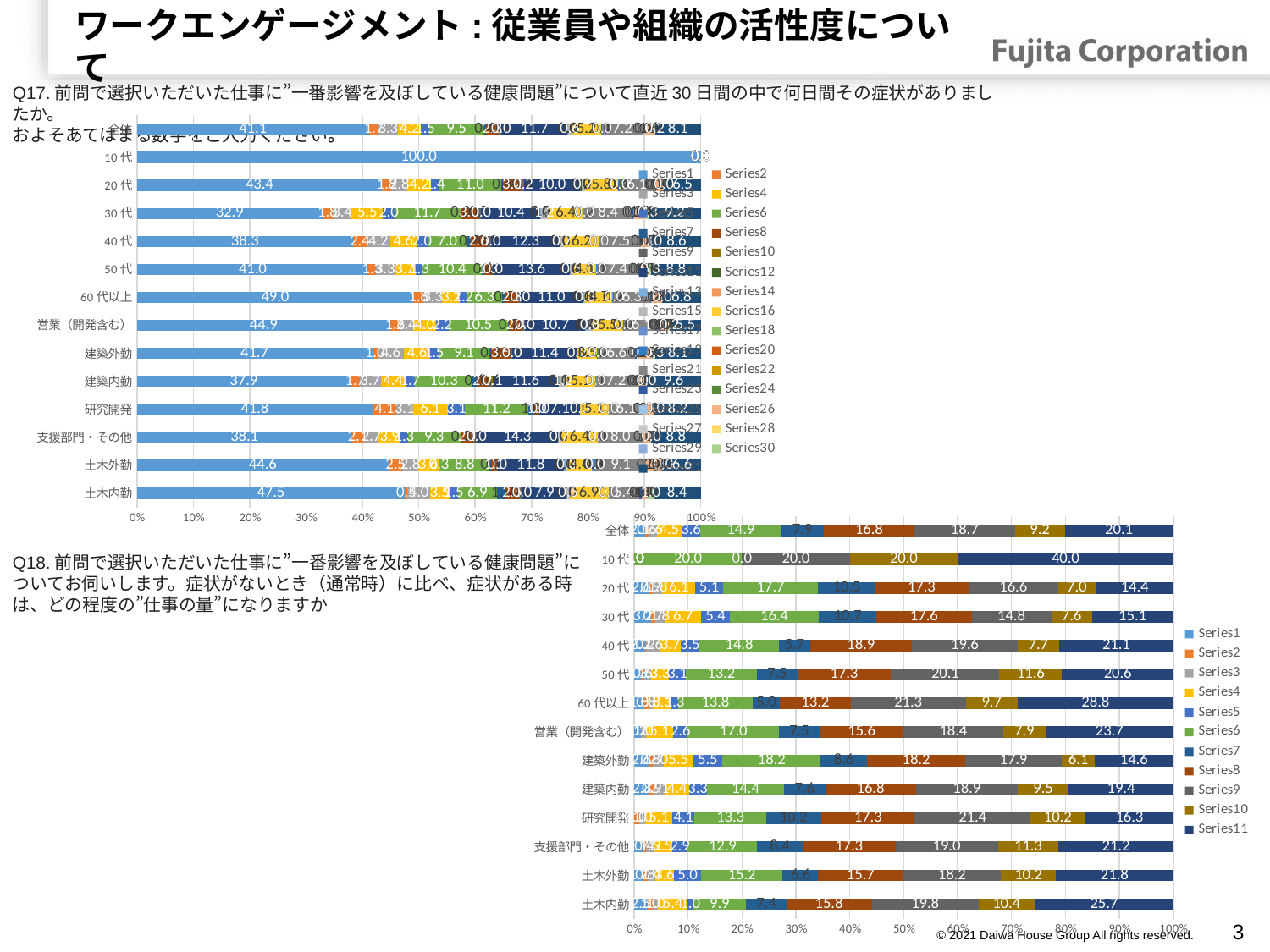

# ワークエンゲージメント:従業員や組織の活性度について
Q17.前問で選択いただいた仕事に”一番影響を及ぼしている健康問題”について直近30日間の中で何日間その症状がありましたか。
およそあてはまる数字をご入力ください。

### Chart

| Category |  |  |  |  |  |  |  |  |  |  |  |  |  |  |  |  |  |  |  |  |  |  |  |  |  |  |  |  |  |  |  |
|---|---|---|---|---|---|---|---|---|---|---|---|---|---|---|---|---|---|---|---|---|---|---|---|---|---|---|---|---|---|---|---|
| 土木内勤 | 47.524752475247524 | 0.49504950495049505 | 3.9603960396039604 | 3.4653465346534658 | 1.4851485148514851 | 6.9306930693069315 | 1.4851485148514851 | 2.4752475247524752 | 0.49504950495049505 | 0.0 | 7.920792079207921 | 0.0 | 0.0 | 0.0 | 0.49504950495049505 | 6.9306930693069315 | 0.0 | 0.0 | 0.0 | 0.0 | 5.445544554455446 | 0.0 | 0.49504950495049505 | 0.0 | 0.0 | 0.9900990099009901 | 0.0 | 0.0 | 0.0 | 0.9900990099009901 | 8.415841584158416 |
| 土木外勤 | 44.62809917355372 | 2.479338842975207 | 2.7548209366391188 | 3.581267217630854 | 0.27548209366391185 | 8.81542699724518 | 0.27548209366391185 | 1.1019283746556474 | 0.0 | 0.0 | 11.84573002754821 | 0.0 | 0.27548209366391185 | 0.0 | 0.27548209366391185 | 4.40771349862259 | 0.27548209366391185 | 0.0 | 0.27548209366391185 | 0.0 | 9.090909090909092 | 0.0 | 0.0 | 0.0 | 0.0 | 2.7548209366391188 | 0.0 | 0.0 | 0.27548209366391185 | 0.0 | 6.6115702479338845 |
| 支援部門・その他 | 38.114209827357236 | 2.1248339973439574 | 2.6560424966799467 | 3.851261620185923 | 1.3280212483399734 | 9.296148738379815 | 0.2656042496679947 | 2.1248339973439574 | 0.5312084993359893 | 0.0 | 14.342629482071715 | 0.0 | 0.0 | 0.0 | 0.6640106241699867 | 6.374501992031872 | 0.0 | 0.0 | 0.13280212483399734 | 0.0 | 7.968127490039841 | 0.0 | 0.0 | 0.0 | 0.0 | 1.3280212483399734 | 0.13280212483399734 | 0.0 | 0.0 | 0.0 | 8.764940239043826 |
| 研究開発 | 41.83673469387755 | 4.081632653061225 | 3.061224489795918 | 6.122448979591836 | 3.061224489795918 | 11.224489795918368 | 1.0204081632653061 | 1.0204081632653061 | 0.0 | 0.0 | 7.142857142857142 | 0.0 | 0.0 | 0.0 | 0.0 | 5.1020408163265305 | 0.0 | 0.0 | 0.0 | 0.0 | 6.122448979591836 | 0.0 | 0.0 | 0.0 | 0.0 | 2.0408163265306123 | 0.0 | 0.0 | 0.0 | 0.0 | 8.16326530612245 |
| 建築内勤 | 37.869062901155324 | 1.6688061617458279 | 3.7227214377406934 | 4.364569961489089 | 1.6688061617458279 | 10.269576379974326 | 0.6418485237483954 | 2.1822849807445444 | 0.6418485237483954 | 0.12836970474967907 | 11.553273427471117 | 0.12836970474967907 | 0.12836970474967907 | 0.0 | 1.1553273427471118 | 5.134788189987163 | 0.12836970474967907 | 0.0 | 0.0 | 0.0 | 7.188703465982028 | 0.25673940949935814 | 0.12836970474967907 | 0.0 | 0.12836970474967907 | 1.0269576379974326 | 0.25673940949935814 | 0.0 | 0.0 | 0.0 | 9.62772785622593 |
| 建築外勤 | 41.72185430463576 | 0.9933774834437087 | 4.635761589403973 | 4.635761589403973 | 1.490066225165563 | 9.105960264900661 | 0.16556291390728478 | 3.47682119205298 | 0.33112582781456956 | 0.0 | 11.42384105960265 | 0.0 | 0.0 | 0.0 | 0.16556291390728478 | 3.47682119205298 | 0.0 | 0.0 | 0.16556291390728478 | 0.0 | 6.622516556291391 | 0.0 | 0.16556291390728478 | 0.0 | 0.33112582781456956 | 2.4834437086092715 | 0.0 | 0.0 | 0.16556291390728478 | 0.33112582781456956 | 8.112582781456954 |
| 営業（開発含む） | 44.93927125506073 | 1.6194331983805668 | 2.42914979757085 | 4.048582995951417 | 2.2267206477732793 | 10.526315789473683 | 0.20242914979757085 | 2.42914979757085 | 0.4048582995951417 | 0.0 | 10.728744939271255 | 0.0 | 0.4048582995951417 | 0.0 | 0.8097165991902834 | 5.465587044534413 | 0.0 | 0.0 | 0.20242914979757085 | 0.0 | 6.0728744939271255 | 0.0 | 0.4048582995951417 | 0.0 | 0.0 | 1.214574898785425 | 0.0 | 0.20242914979757085 | 0.0 | 0.20242914979757085 | 5.465587044534413 |
| 60代以上 | 49.0 | 1.8333333333333333 | 3.3333333333333335 | 3.166666666666667 | 1.1666666666666667 | 6.333333333333334 | 0.5 | 2.3333333333333335 | 0.33333333333333337 | 0.0 | 11.0 | 0.0 | 0.33333333333333337 | 0.0 | 0.33333333333333337 | 4.666666666666667 | 0.16666666666666669 | 0.0 | 0.16666666666666669 | 0.0 | 6.333333333333334 | 0.0 | 0.16666666666666669 | 0.0 | 0.16666666666666669 | 1.8333333333333333 | 0.0 | 0.0 | 0.0 | 0.0 | 6.833333333333333 |
| 50代 | 41.04967197750703 | 1.3120899718837862 | 3.280224929709466 | 3.748828491096532 | 1.3120899718837862 | 10.402999062792876 | 0.5623242736644799 | 1.3120899718837862 | 0.18744142455482662 | 0.0 | 13.58950328022493 | 0.0 | 0.09372071227741331 | 0.0 | 0.4686035613870665 | 4.123711340206185 | 0.0 | 0.0 | 0.09372071227741331 | 0.0 | 7.403936269915651 | 0.0 | 0.18744142455482662 | 0.0 | 0.09372071227741331 | 1.499531396438613 | 0.0 | 0.09372071227741331 | 0.09372071227741331 | 0.28116213683223995 | 8.809746954076852 |
| 40代 | 38.32599118942731 | 2.4229074889867843 | 4.185022026431718 | 4.6255506607929515 | 1.9823788546255507 | 7.048458149779736 | 0.6607929515418502 | 2.643171806167401 | 0.881057268722467 | 0.0 | 12.334801762114537 | 0.0 | 0.0 | 0.0 | 0.6607929515418502 | 6.167400881057269 | 0.0 | 0.0 | 0.0 | 0.0 | 7.488986784140969 | 0.0 | 0.0 | 0.0 | 0.0 | 1.5418502202643172 | 0.22026431718061676 | 0.0 | 0.22026431718061676 | 0.0 | 8.590308370044053 |
| 30代 | 32.88590604026846 | 1.8456375838926176 | 3.3557046979865772 | 5.5369127516778525 | 2.013422818791946 | 11.74496644295302 | 0.0 | 3.0201342281879198 | 0.6711409395973155 | 0.0 | 10.40268456375839 | 0.0 | 0.16778523489932887 | 0.0 | 1.174496644295302 | 6.375838926174497 | 0.16778523489932887 | 0.0 | 0.0 | 0.0 | 8.389261744966444 | 0.16778523489932887 | 0.16778523489932887 | 0.0 | 0.16778523489932887 | 1.8456375838926176 | 0.33557046979865773 | 0.0 | 0.0 | 0.33557046979865773 | 9.228187919463087 |
| 20代 | 43.43257443082312 | 1.7513134851138354 | 2.8021015761821366 | 4.203152364273205 | 1.4010507880910683 | 11.033274956217163 | 0.3502626970227671 | 3.1523642732049035 | 0.3502626970227671 | 0.17513134851138354 | 9.98248686514886 | 0.17513134851138354 | 0.0 | 0.0 | 0.7005253940455342 | 5.779334500875657 | 0.0 | 0.0 | 0.3502626970227671 | 0.0 | 6.129597197898424 | 0.17513134851138354 | 0.17513134851138354 | 0.0 | 0.0 | 1.4010507880910683 | 0.0 | 0.0 | 0.0 | 0.0 | 6.47985989492119 |
| 10代 | 100.0 | 0.0 | 0.0 | 0.0 | 0.0 | 0.0 | 0.0 | 0.0 | 0.0 | 0.0 | 0.0 | 0.0 | 0.0 | 0.0 | 0.0 | 0.0 | 0.0 | 0.0 | 0.0 | 0.0 | 0.0 | 0.0 | 0.0 | 0.0 | 0.0 | 0.0 | 0.0 | 0.0 | 0.0 | 0.0 | 0.0 |
| 全体 | 41.14788946249621 | 1.730944427573641 | 3.3404190707561496 | 4.160340115396295 | 1.5183723048891589 | 9.535378074703917 | 0.4251442453689645 | 2.3079259034315216 | 0.4251442453689645 | 0.03036744609778318 | 11.721834193744305 | 0.03036744609778318 | 0.12146978439113272 | 0.0 | 0.6377163680534468 | 5.192833282720923 | 0.06073489219556636 | 0.0 | 0.12146978439113272 | 0.0 | 7.16671727907683 | 0.06073489219556636 | 0.1518372304889159 | 0.0 | 0.09110233829334953 | 1.6094746431825082 | 0.09110233829334953 | 0.03036744609778318 | 0.06073489219556636 | 0.1518372304889159 | 8.077740662010324 |

### Chart

| Category |  |  |  |  |  |  |  |  |  |  |  |
|---|---|---|---|---|---|---|---|---|---|---|---|
| 土木内勤 | 2.4752475247524752 | 0.9900990099009901 | 0.9900990099009901 | 5.445544554455446 | 0.9900990099009901 | 9.900990099009901 | 7.425742574257425 | 15.841584158415841 | 19.801980198019802 | 10.396039603960396 | 25.742574257425744 |
| 土木外勤 | 1.6528925619834711 | 0.8264462809917356 | 1.3774104683195594 | 3.581267217630854 | 4.958677685950414 | 15.151515151515152 | 6.6115702479338845 | 15.702479338842975 | 18.181818181818183 | 10.192837465564738 | 21.763085399449036 |
| 支援部門・その他 | 1.7264276228419653 | 0.398406374501992 | 1.4608233731739706 | 3.4528552456839305 | 2.921646746347941 | 12.881806108897742 | 8.366533864541832 | 17.264276228419657 | 18.99070385126162 | 11.288180610889773 | 21.248339973439574 |
| 研究開発 | 0.0 | 1.0204081632653061 | 1.0204081632653061 | 5.1020408163265305 | 4.081632653061225 | 13.26530612244898 | 10.204081632653061 | 17.346938775510203 | 21.428571428571427 | 10.204081632653061 | 16.3265306122449 |
| 建築内勤 | 2.8241335044929397 | 0.8985879332477535 | 2.053915275994865 | 4.364569961489089 | 3.3376123234916557 | 14.377406931964057 | 7.573812580231065 | 16.816431322207958 | 18.870346598202826 | 9.499358151476251 | 19.383825417201543 |
| 建築外勤 | 2.6490066225165565 | 0.8278145695364238 | 1.9867549668874174 | 5.4635761589403975 | 5.4635761589403975 | 18.211920529801322 | 8.609271523178808 | 18.211920529801322 | 17.880794701986755 | 6.125827814569536 | 14.56953642384106 |
| 営業（開発含む） | 1.214574898785425 | 0.0 | 1.0121457489878543 | 5.060728744939271 | 2.631578947368421 | 17.00404858299595 | 7.489878542510121 | 15.587044534412955 | 18.421052631578945 | 7.894736842105263 | 23.684210526315788 |
| 60代以上 | 1.8333333333333333 | 0.8333333333333334 | 0.8333333333333334 | 3.3333333333333335 | 1.3333333333333335 | 13.833333333333334 | 5.0 | 13.166666666666666 | 21.333333333333336 | 9.666666666666666 | 28.833333333333332 |
| 50代 | 1.3120899718837862 | 0.5623242736644799 | 1.3120899718837862 | 3.280224929709466 | 3.0927835051546393 | 13.214620431115275 | 7.497656982193064 | 17.33833177132146 | 20.149953139643863 | 11.62136832239925 | 20.618556701030926 |
| 40代 | 1.9823788546255507 | 0.22026431718061676 | 2.643171806167401 | 3.7444933920704844 | 3.524229074889868 | 14.757709251101323 | 5.726872246696035 | 18.94273127753304 | 19.60352422907489 | 7.709251101321586 | 21.145374449339208 |
| 30代 | 3.1879194630872485 | 0.6711409395973155 | 1.8456375838926176 | 6.7114093959731544 | 5.369127516778524 | 16.44295302013423 | 10.738255033557047 | 17.61744966442953 | 14.76510067114094 | 7.550335570469799 | 15.100671140939598 |
| 20代 | 2.626970227670753 | 0.8756567425569177 | 1.7513134851138354 | 6.129597197898424 | 5.078809106830122 | 17.68826619964974 | 10.507880910683012 | 17.338003502626968 | 16.637478108581437 | 7.005253940455342 | 14.36077057793345 |
| 10代 | 0.0 | 0.0 | 0.0 | 0.0 | 0.0 | 20.0 | 0.0 | 0.0 | 20.0 | 20.0 | 40.0 |
| 全体 | 2.064986334649256 | 0.6377163680534468 | 1.579107197084725 | 4.464014576374127 | 3.583358639538415 | 14.91041603401154 | 7.895535985423625 | 16.82356513817188 | 18.706346796234435 | 9.201336167628304 | 20.133616762830243 |
Q18.前問で選択いただいた仕事に”一番影響を及ぼしている健康問題”についてお伺いします。症状がないとき（通常時）に比べ、症状がある時は、どの程度の”仕事の量”になりますか
© 2021 Daiwa House Group All rights reserved.
3